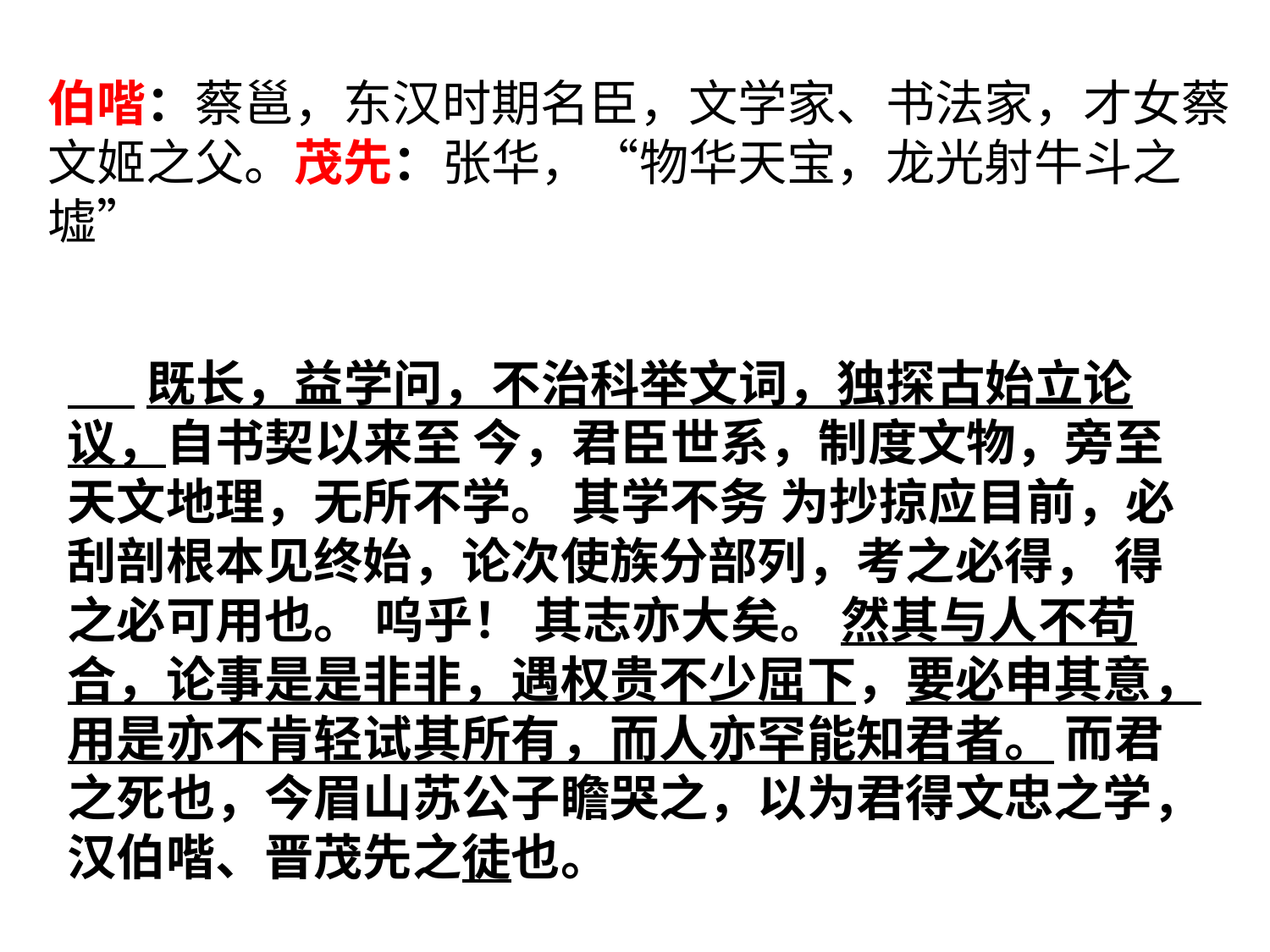

伯喈：蔡邕，东汉时期名臣，文学家、书法家，才女蔡文姬之父。茂先：张华，“物华天宝，龙光射牛斗之墟”
      既长，益学问，不治科举文词，独探古始立论议，自书契以来至 今，君臣世系，制度文物，旁至天文地理，无所不学。 其学不务 为抄掠应目前，必刮剖根本见终始，论次使族分部列，考之必得， 得之必可用也。 呜乎！ 其志亦大矣。 然其与人不苟合，论事是是非非，遇权贵不少屈下，要必申其意，用是亦不肯轻试其所有，而人亦罕能知君者。 而君之死也，今眉山苏公子瞻哭之，以为君得文忠之学，汉伯喈、晋茂先之徒也。